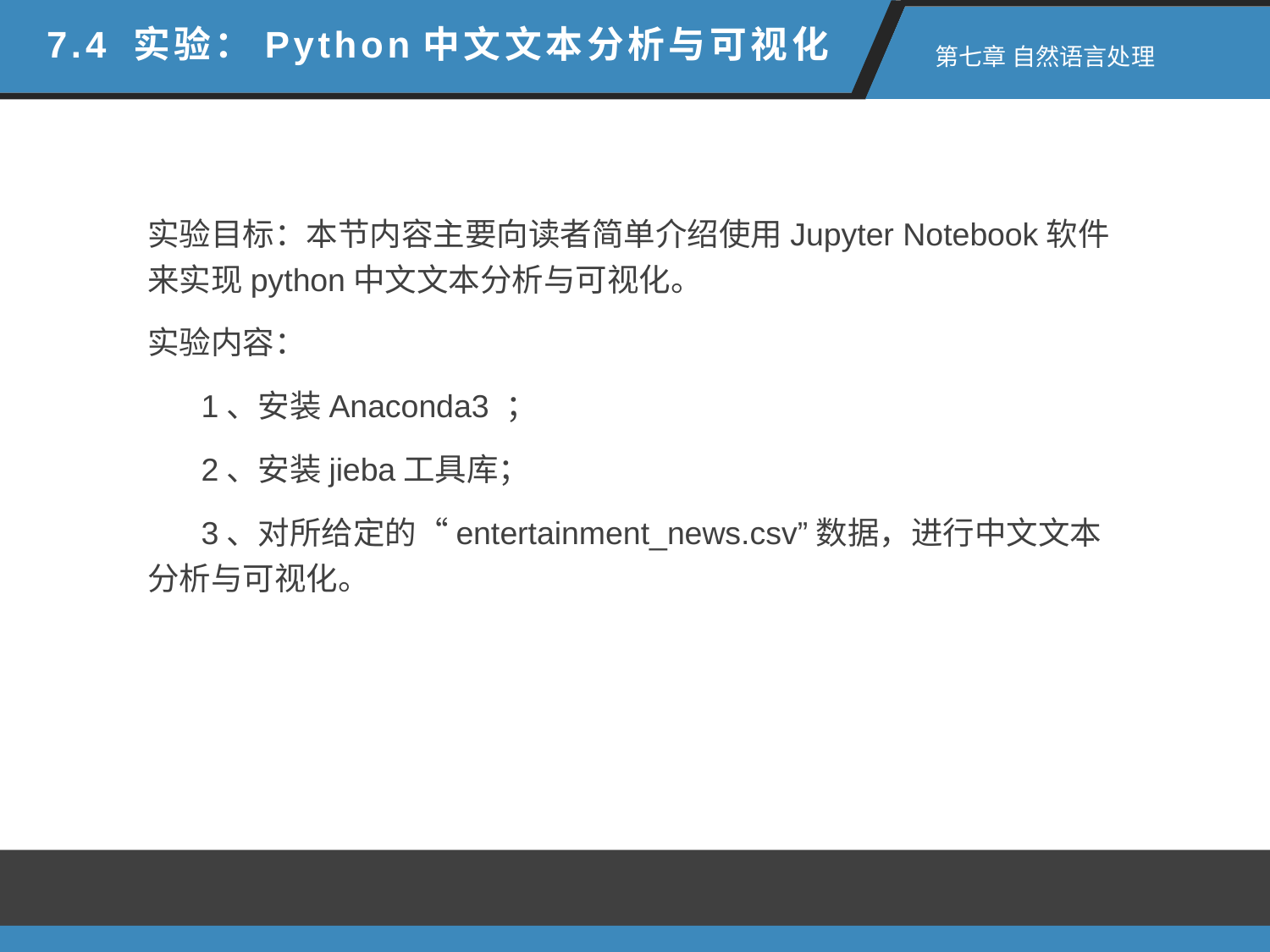

7.4 实验：Python中文文本分析与可视化
  第七章 自然语言处理
实验目标：本节内容主要向读者简单介绍使用Jupyter Notebook软件来实现python中文文本分析与可视化。
实验内容：
      1、安装Anaconda3 ；
      2、安装jieba工具库；
      3、对所给定的“entertainment_news.csv”数据，进行中文文本分析与可视化。